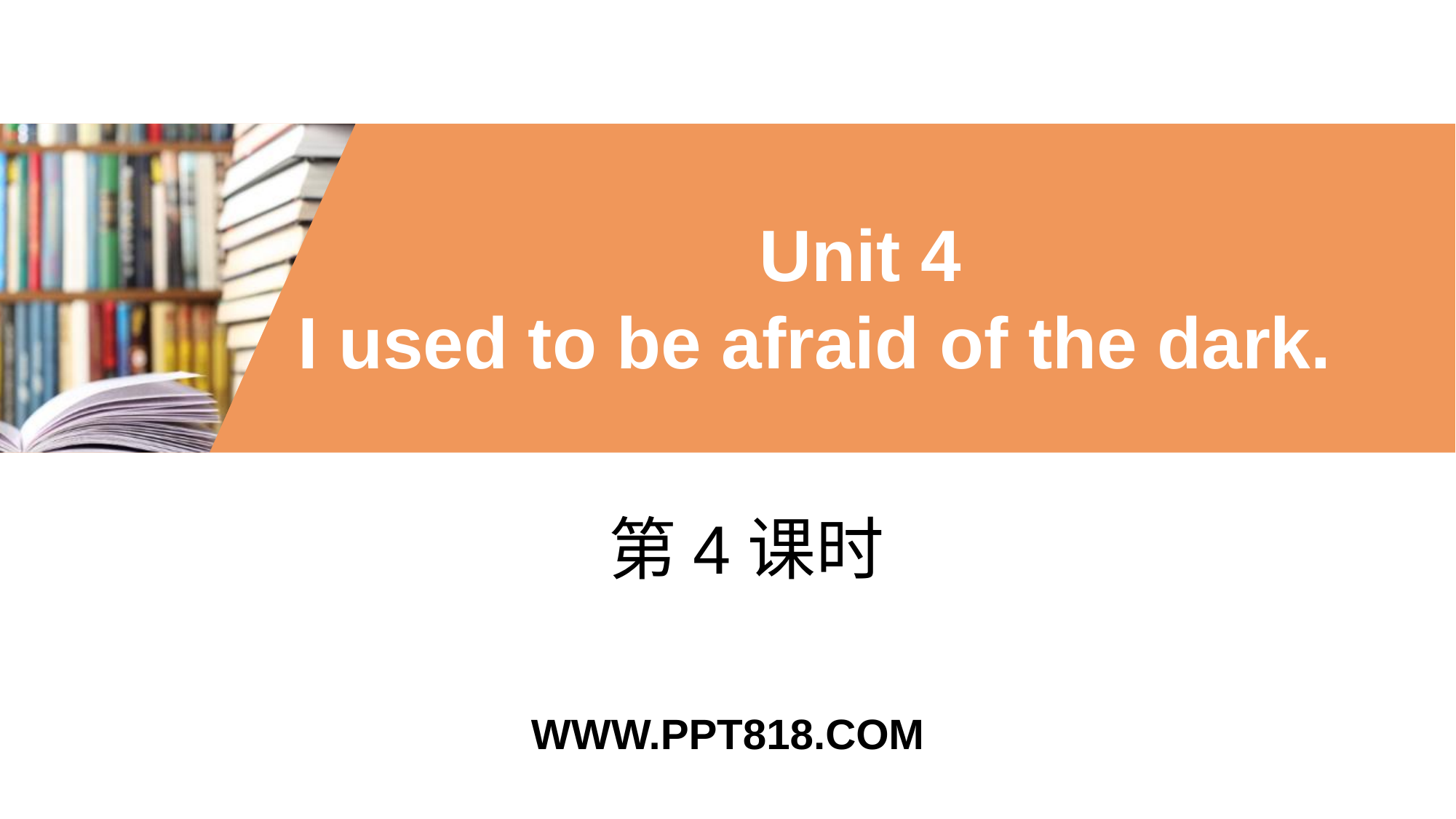

Unit 4
I used to be afraid of the dark.
第4课时
WWW.PPT818.COM